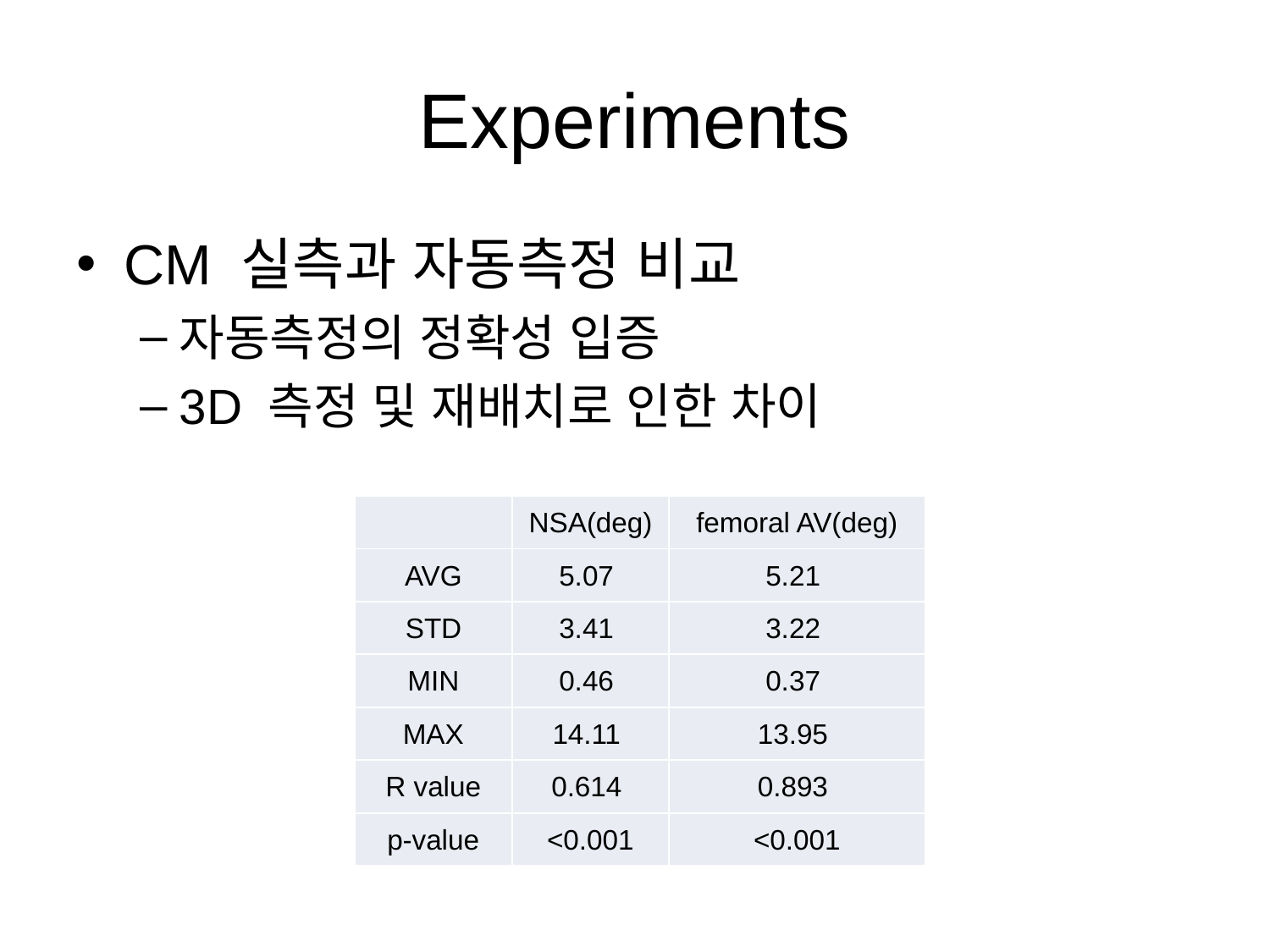

# Experiments
CM 실측과 자동측정 비교
자동측정의 정확성 입증
3D 측정 및 재배치로 인한 차이
|  | NSA(deg) | femoral AV(deg) |
| --- | --- | --- |
| AVG | 5.07 | 5.21 |
| STD | 3.41 | 3.22 |
| MIN | 0.46 | 0.37 |
| MAX | 14.11 | 13.95 |
| R value | 0.614 | 0.893 |
| p-value | <0.001 | <0.001 |